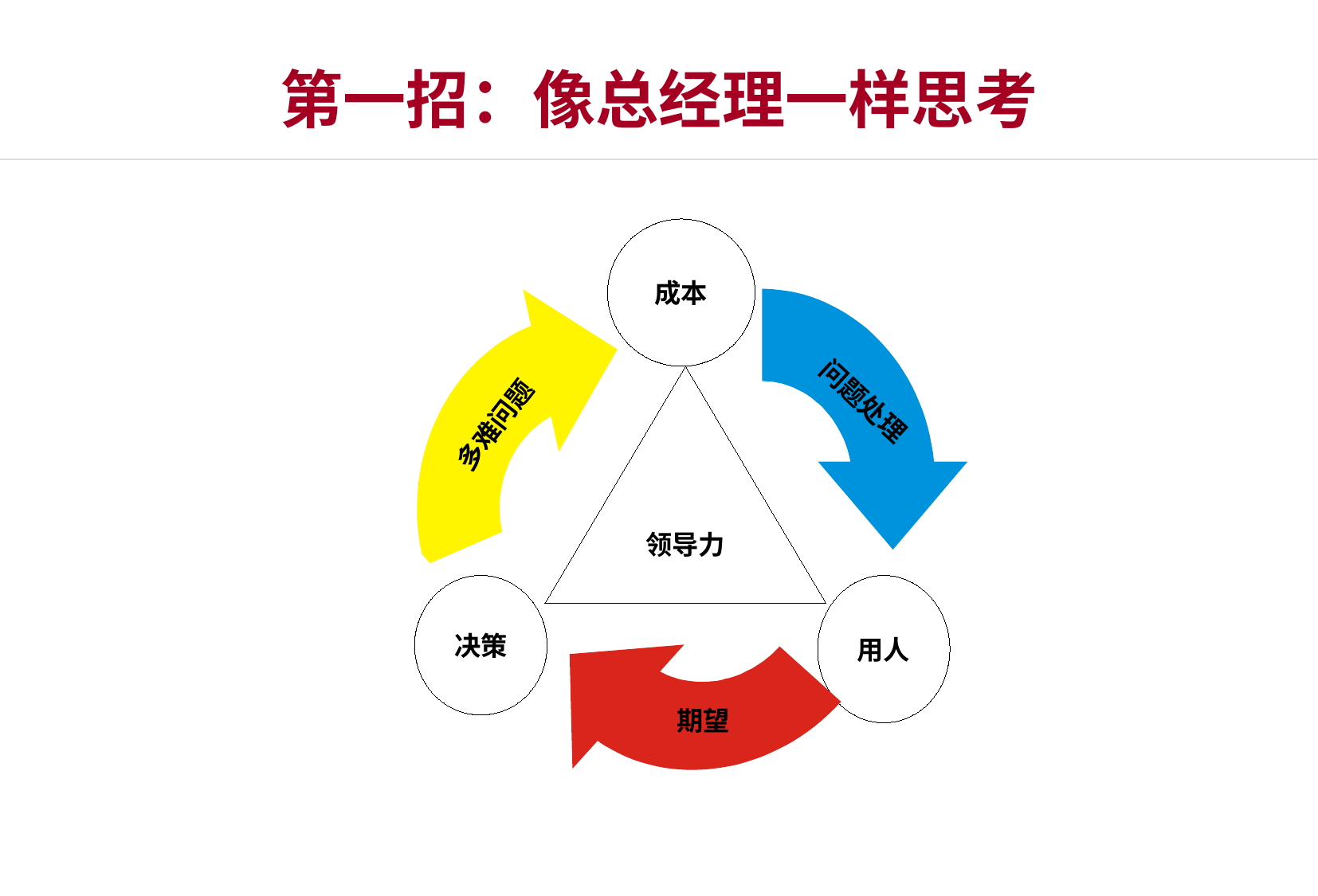

第一招：像总经理一样思考
成本

领导力
多难问题
问题处理

决策
用人
期望